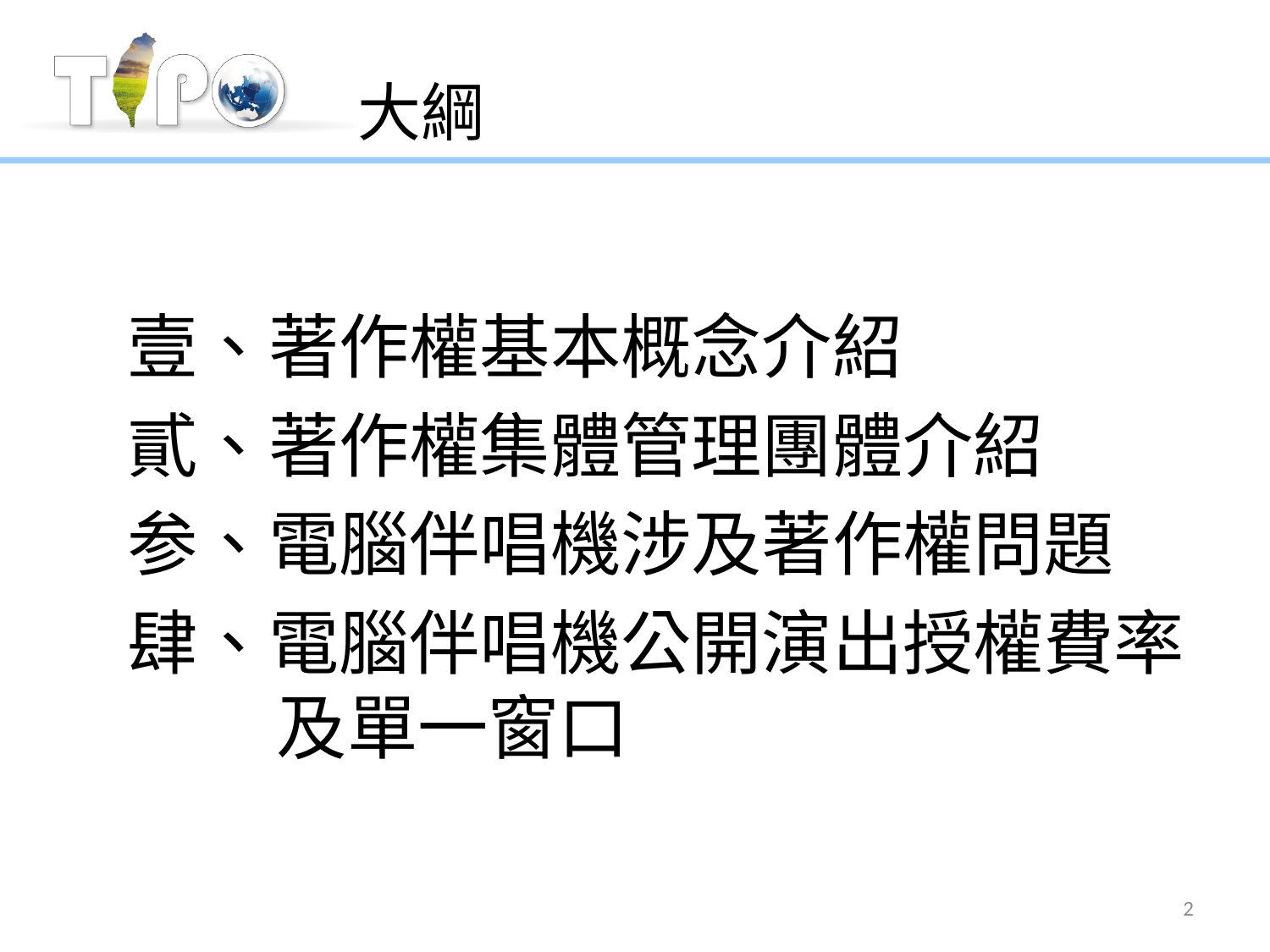

# 大綱
壹、著作權基本概念介紹
貳、著作權集體管理團體介紹
参、電腦伴唱機涉及著作權問題
肆、電腦伴唱機公開演出授權費率及單一窗口

2